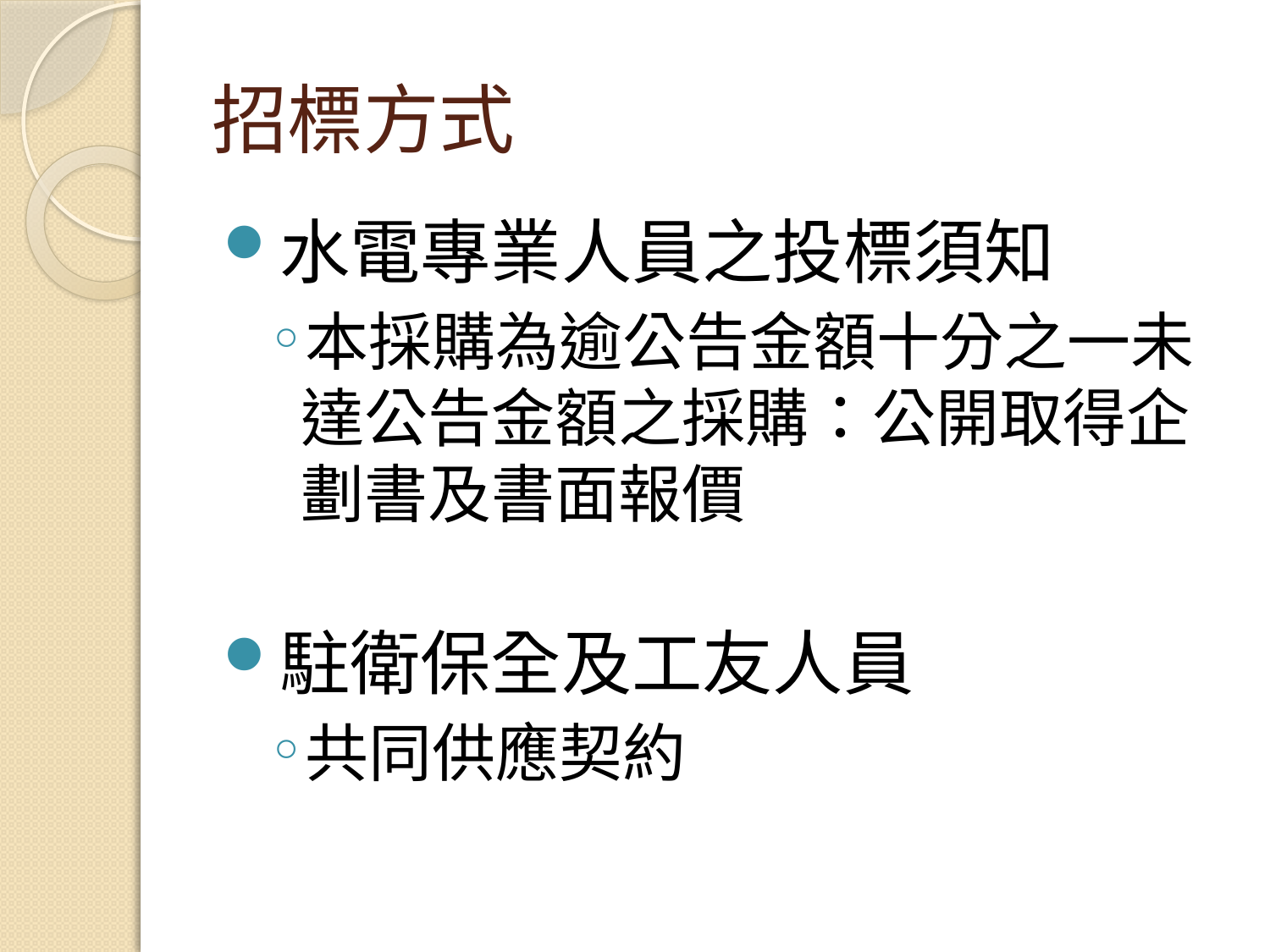

# 招標方式
水電專業人員之投標須知
本採購為逾公告金額十分之一未達公告金額之採購：公開取得企劃書及書面報價

駐衛保全及工友人員
共同供應契約